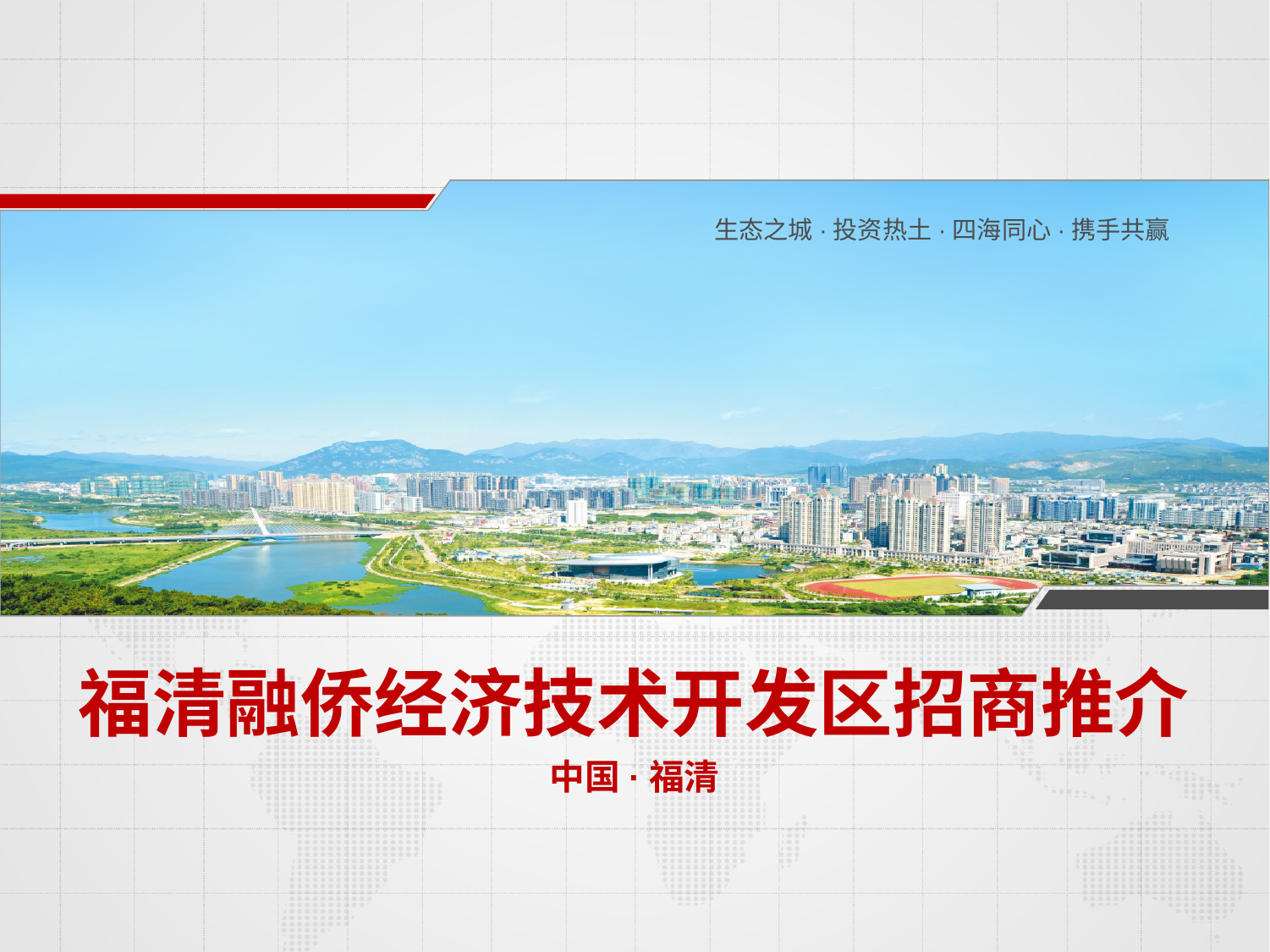

生态之城·投资热土·四海同心·携手共赢

福清融侨经济技术开发区招商推介
中国·福清